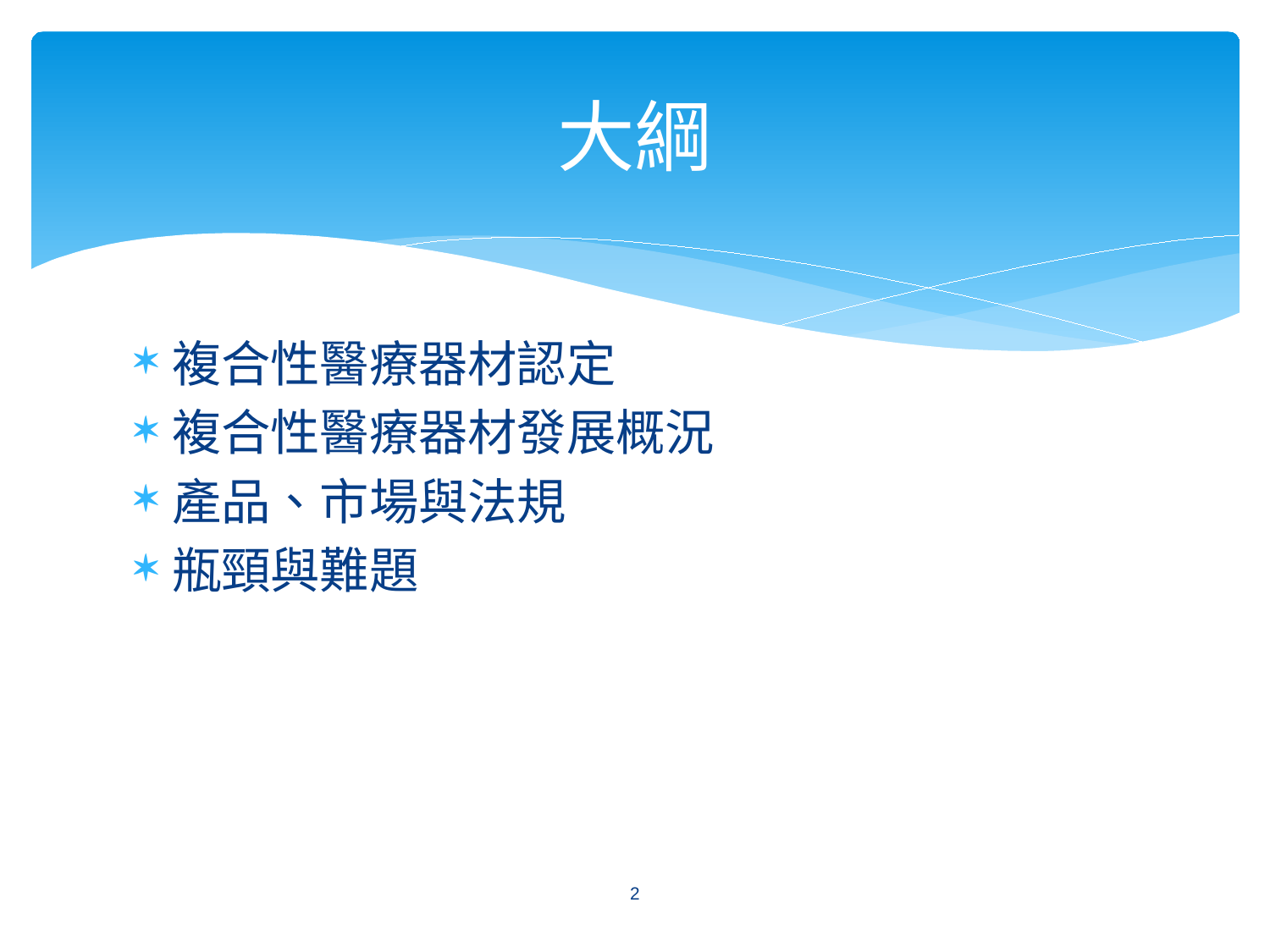

# 大綱
複合性醫療器材認定
複合性醫療器材發展概況
產品、市場與法規
瓶頸與難題
2